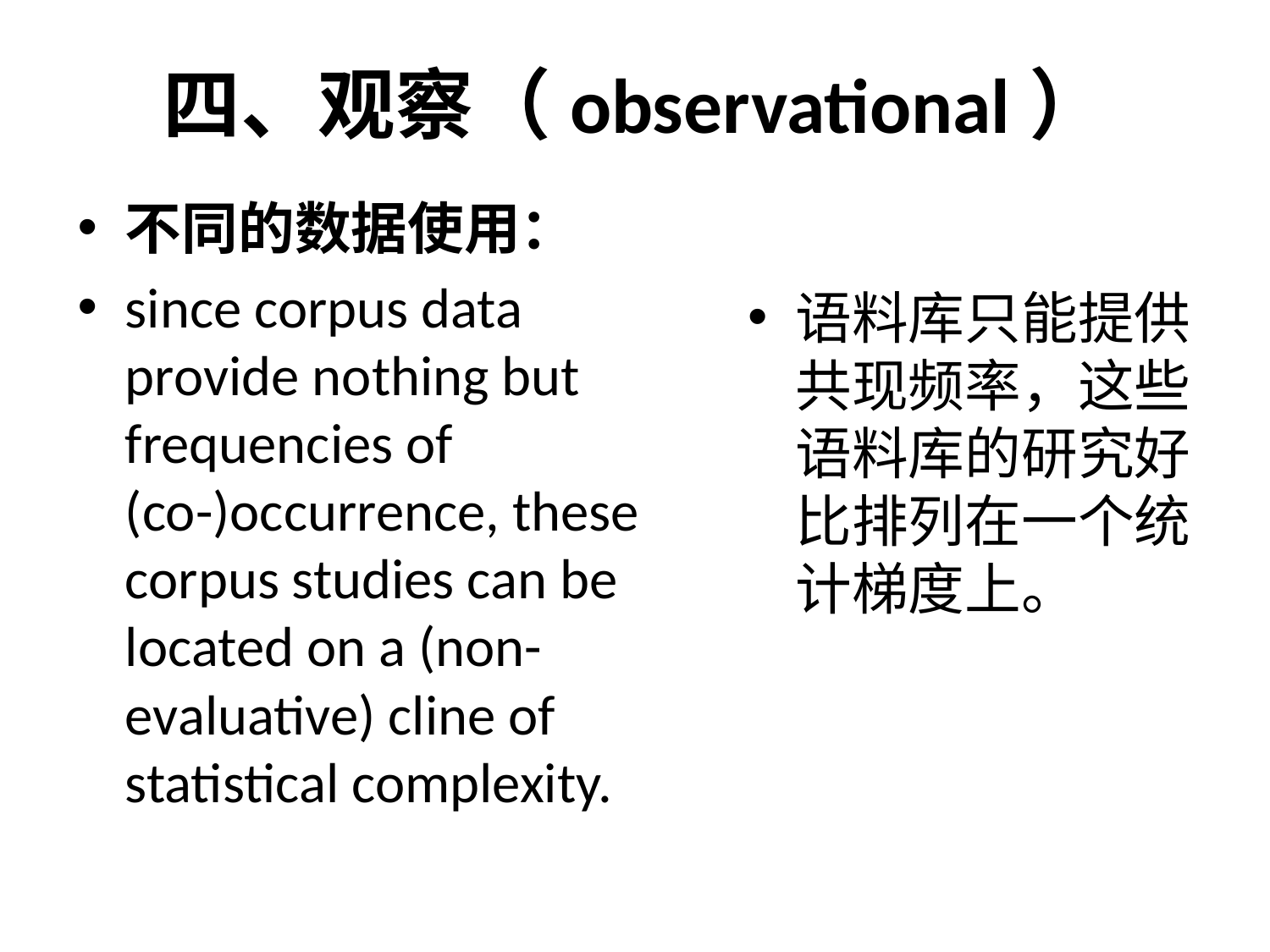

# 四、观察（observational）
不同的数据使用：
since corpus data provide nothing but frequencies of (co-)occurrence, these corpus studies can be located on a (non-evaluative) cline of statistical complexity.
语料库只能提供共现频率，这些语料库的研究好比排列在一个统计梯度上。